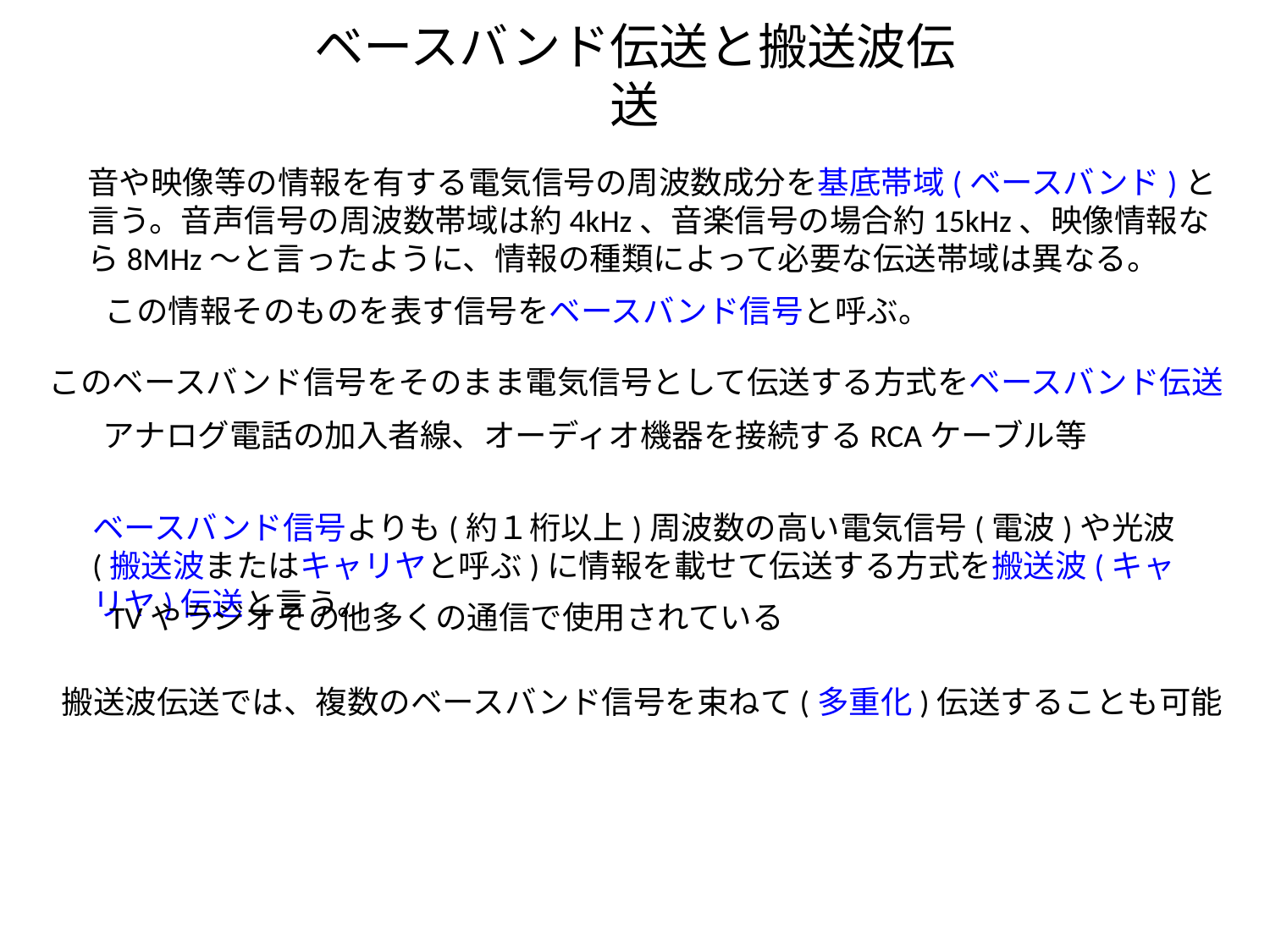

# ベースバンド伝送と搬送波伝送
音や映像等の情報を有する電気信号の周波数成分を基底帯域(ベースバンド)と言う。音声信号の周波数帯域は約4kHz、音楽信号の場合約15kHz、映像情報なら8MHz～と言ったように、情報の種類によって必要な伝送帯域は異なる。
この情報そのものを表す信号をベースバンド信号と呼ぶ。
このベースバンド信号をそのまま電気信号として伝送する方式をベースバンド伝送
アナログ電話の加入者線、オーディオ機器を接続するRCAケーブル等
ベースバンド信号よりも(約１桁以上)周波数の高い電気信号(電波)や光波(搬送波またはキャリヤと呼ぶ)に情報を載せて伝送する方式を搬送波(キャリヤ)伝送と言う。
TVやラジオその他多くの通信で使用されている
搬送波伝送では、複数のベースバンド信号を束ねて(多重化)伝送することも可能